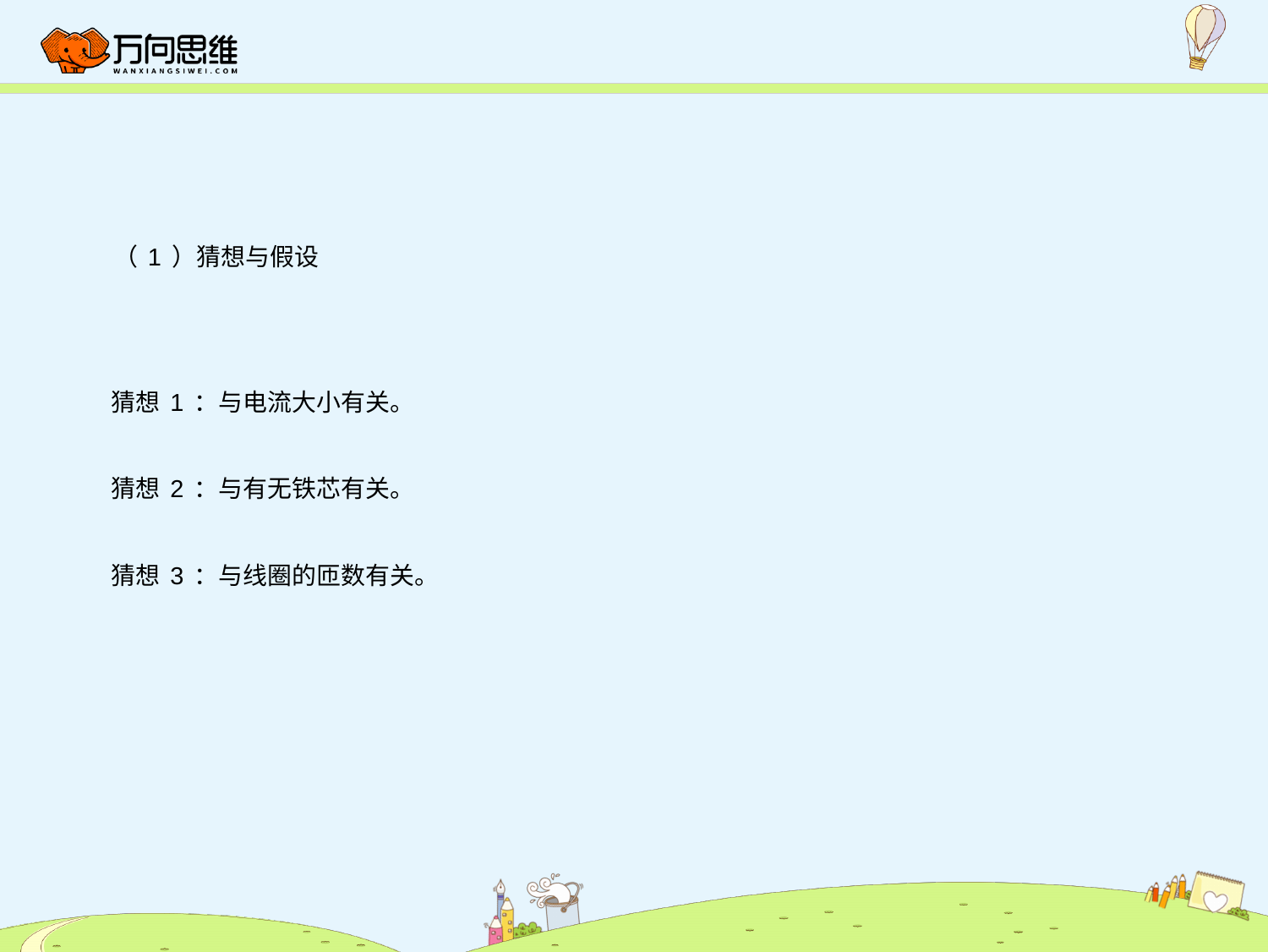

（1）猜想与假设
猜想1：与电流大小有关。
猜想2：与有无铁芯有关。
猜想3：与线圈的匝数有关。